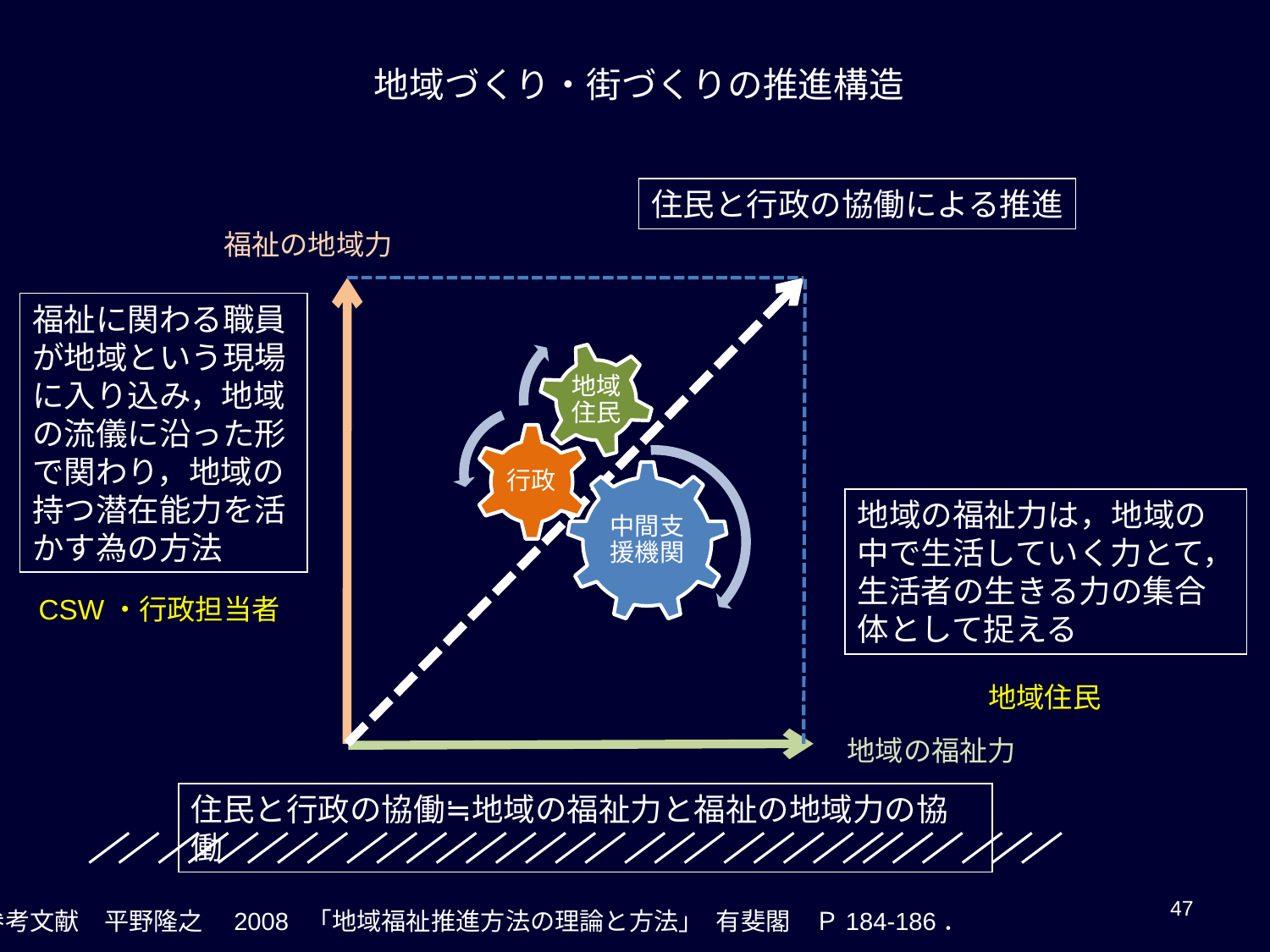

地域づくり・街づくりの推進構造
住民と行政の協働による推進
福祉の地域力
福祉に関わる職員が地域という現場に入り込み，地域の流儀に沿った形で関わり，地域の持つ潜在能力を活かす為の方法
中間支援機関
行政
地域住民
地域の福祉力は，地域の中で生活していく力とて，生活者の生きる力の集合体として捉える
CSW・行政担当者
地域住民
地域の福祉力
住民と行政の協働≒地域の福祉力と福祉の地域力の協働
47
参考文献　平野隆之　2008　｢地域福祉推進方法の理論と方法｣　有斐閣　Ｐ184-186．